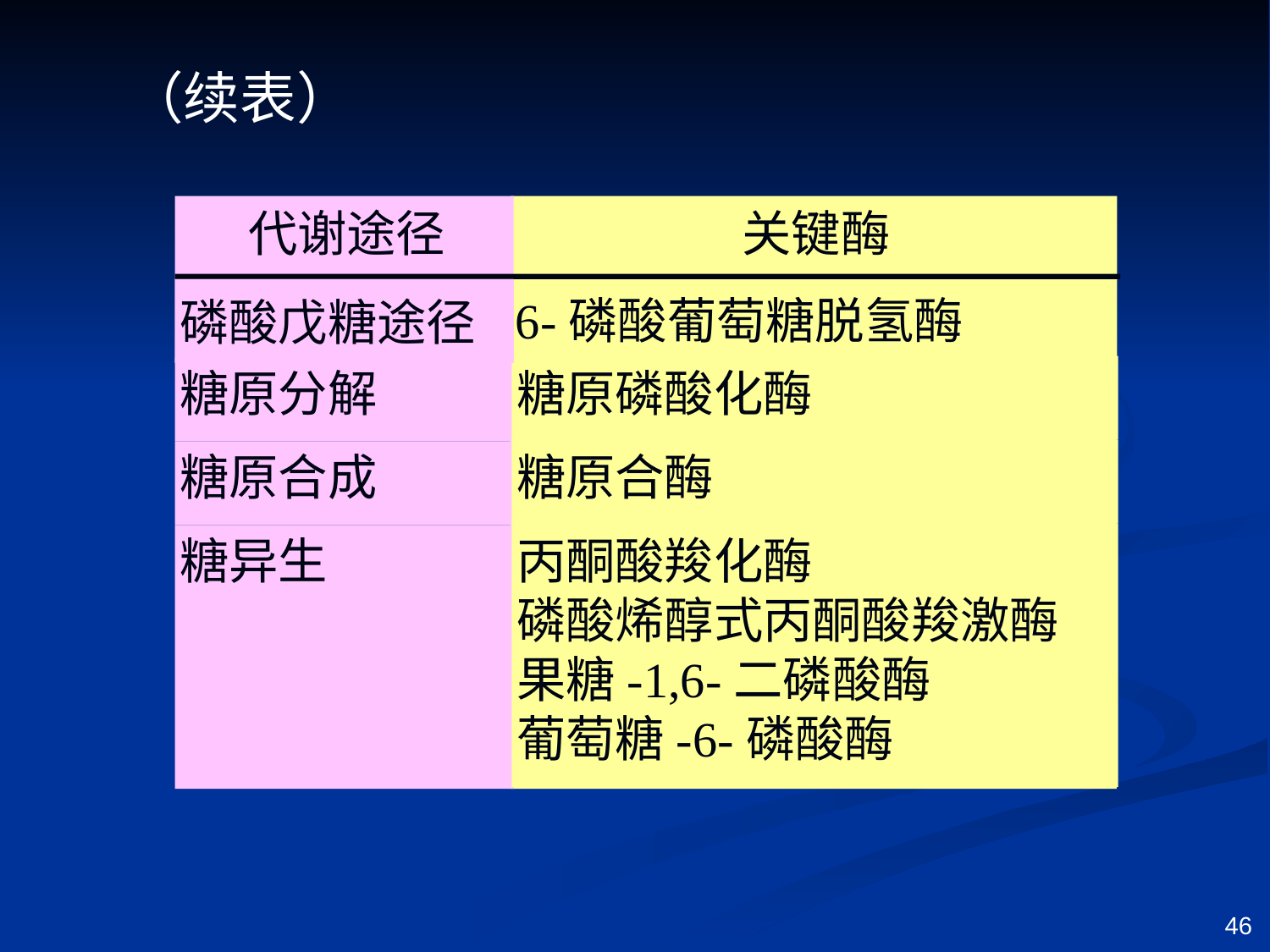

（续表）
代谢途径

关键酶

6-磷酸葡萄糖脱氢酶

磷酸戊糖途径
糖原分解

糖原磷酸化酶

糖原合成

糖原合酶
糖异生

丙酮酸羧化酶
磷酸烯醇式丙酮酸羧激酶
果糖-1,6-二磷酸酶
葡萄糖-6-磷酸酶

46